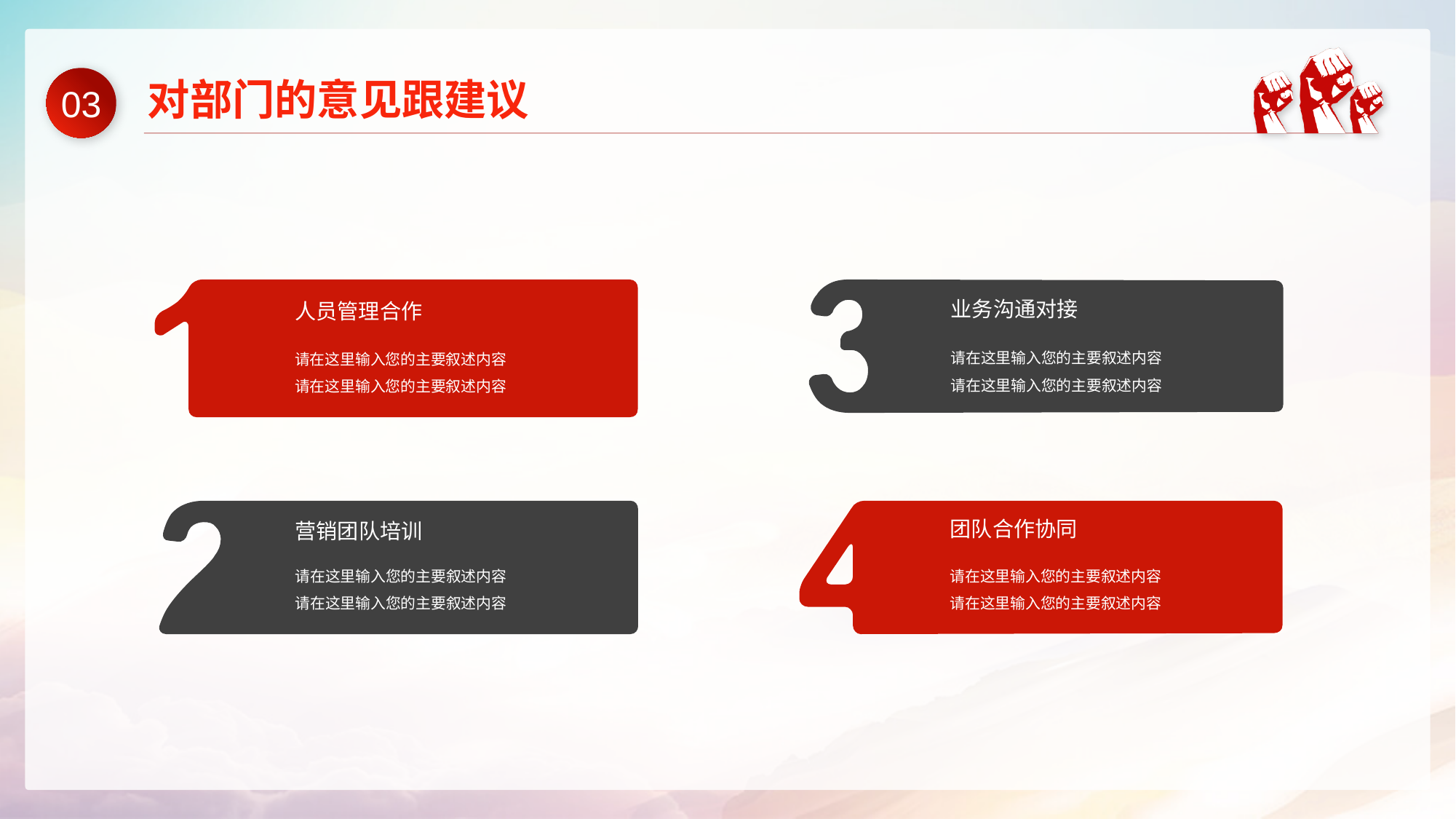

对部门的意见跟建议
03

人员管理合作
请在这里输入您的主要叙述内容
请在这里输入您的主要叙述内容

业务沟通对接
请在这里输入您的主要叙述内容
请在这里输入您的主要叙述内容

营销团队培训
请在这里输入您的主要叙述内容
请在这里输入您的主要叙述内容

团队合作协同
请在这里输入您的主要叙述内容
请在这里输入您的主要叙述内容